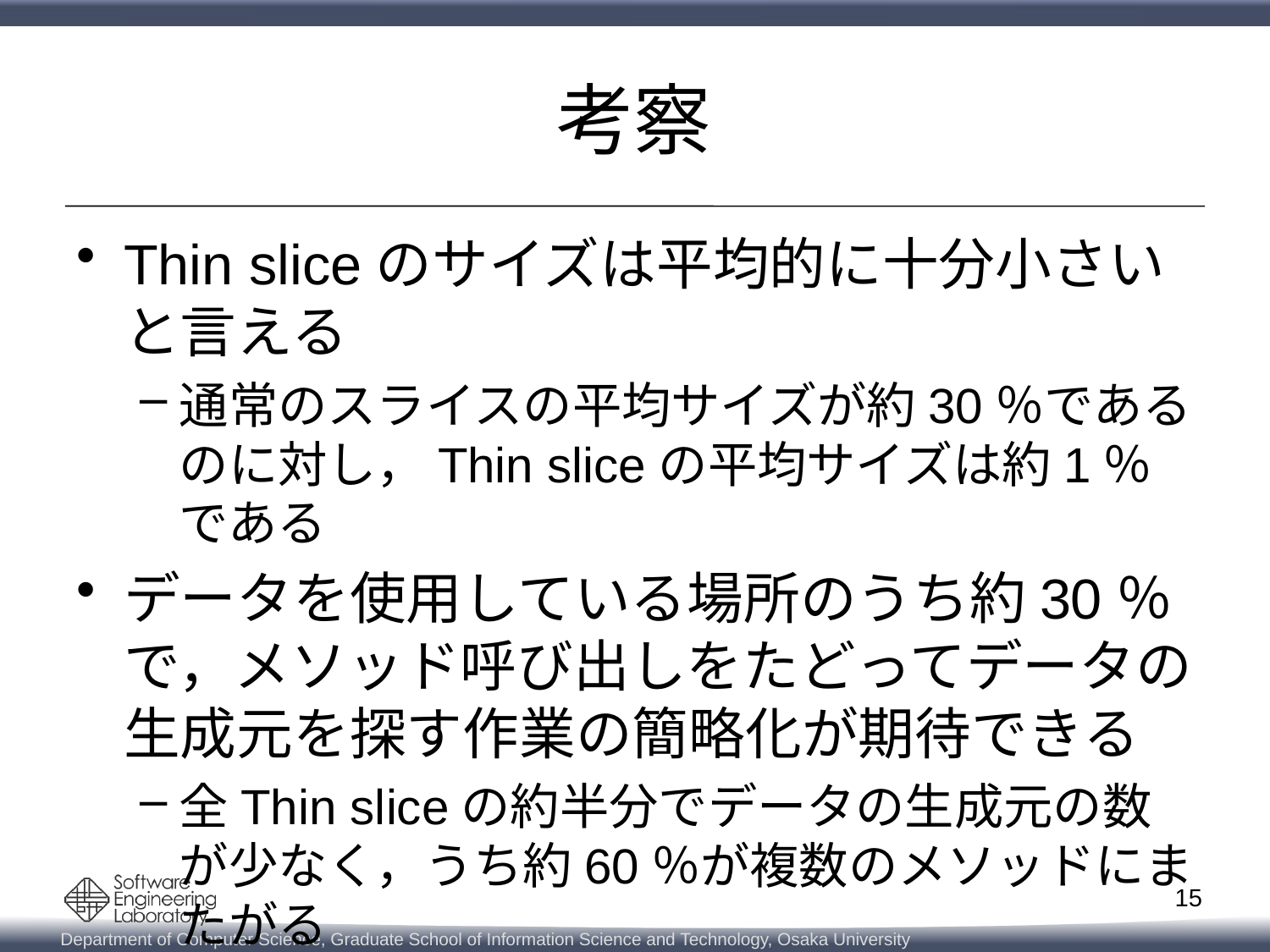

# 考察
Thin sliceのサイズは平均的に十分小さいと言える
通常のスライスの平均サイズが約30％であるのに対し，Thin sliceの平均サイズは約1％である
データを使用している場所のうち約30％で，メソッド呼び出しをたどってデータの生成元を探す作業の簡略化が期待できる
全Thin sliceの約半分でデータの生成元の数が少なく，うち約60％が複数のメソッドにまたがる

15